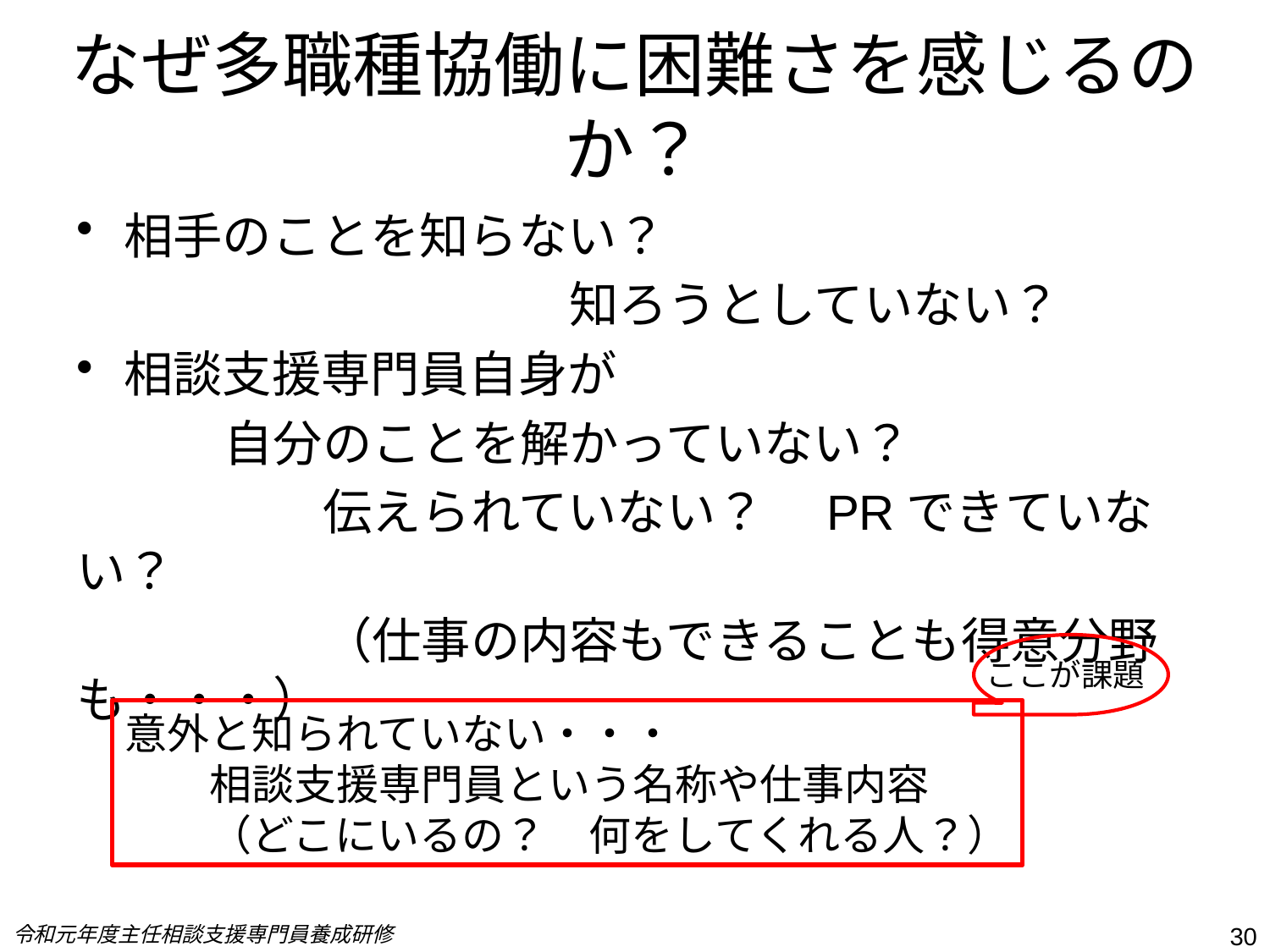

# なぜ多職種協働に困難さを感じるのか？
相手のことを知らない？
　　　　　　　　　　知ろうとしていない？
相談支援専門員自身が
　　　自分のことを解かっていない？
　　　　　伝えられていない？　PRできていない？
　　　　　（仕事の内容もできることも得意分野も・・・）

ここが課題
意外と知られていない・・・
　　相談支援専門員という名称や仕事内容
　　（どこにいるの？　何をしてくれる人？）
令和元年度主任相談支援専門員養成研修
30